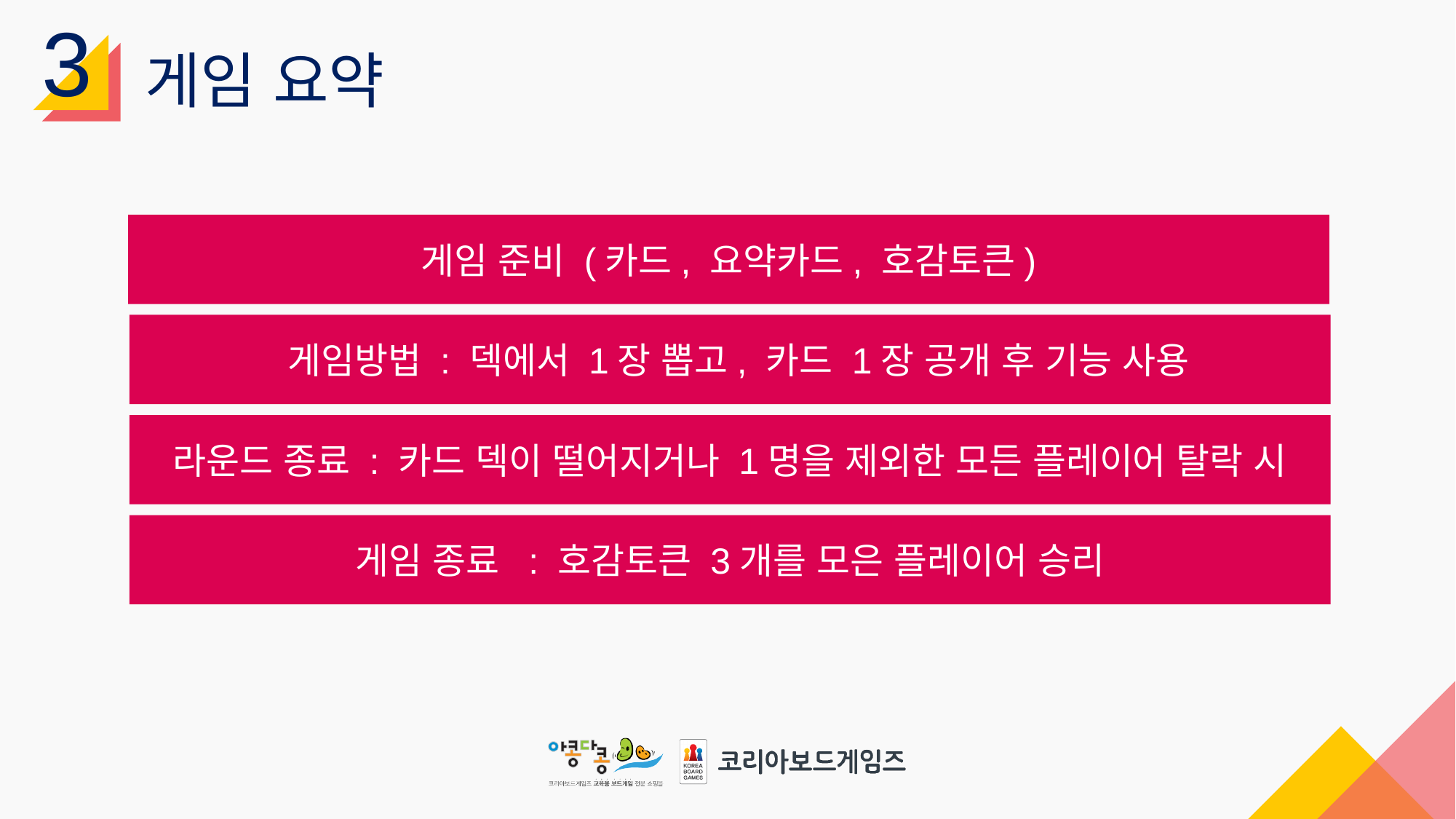

3
게임 요약
게임 준비 (카드, 요약카드, 호감토큰)
 게임방법 : 덱에서 1장 뽑고, 카드 1장 공개 후 기능 사용
라운드 종료 : 카드 덱이 떨어지거나 1명을 제외한 모든 플레이어 탈락 시
게임 종료  : 호감토큰 3개를 모은 플레이어 승리